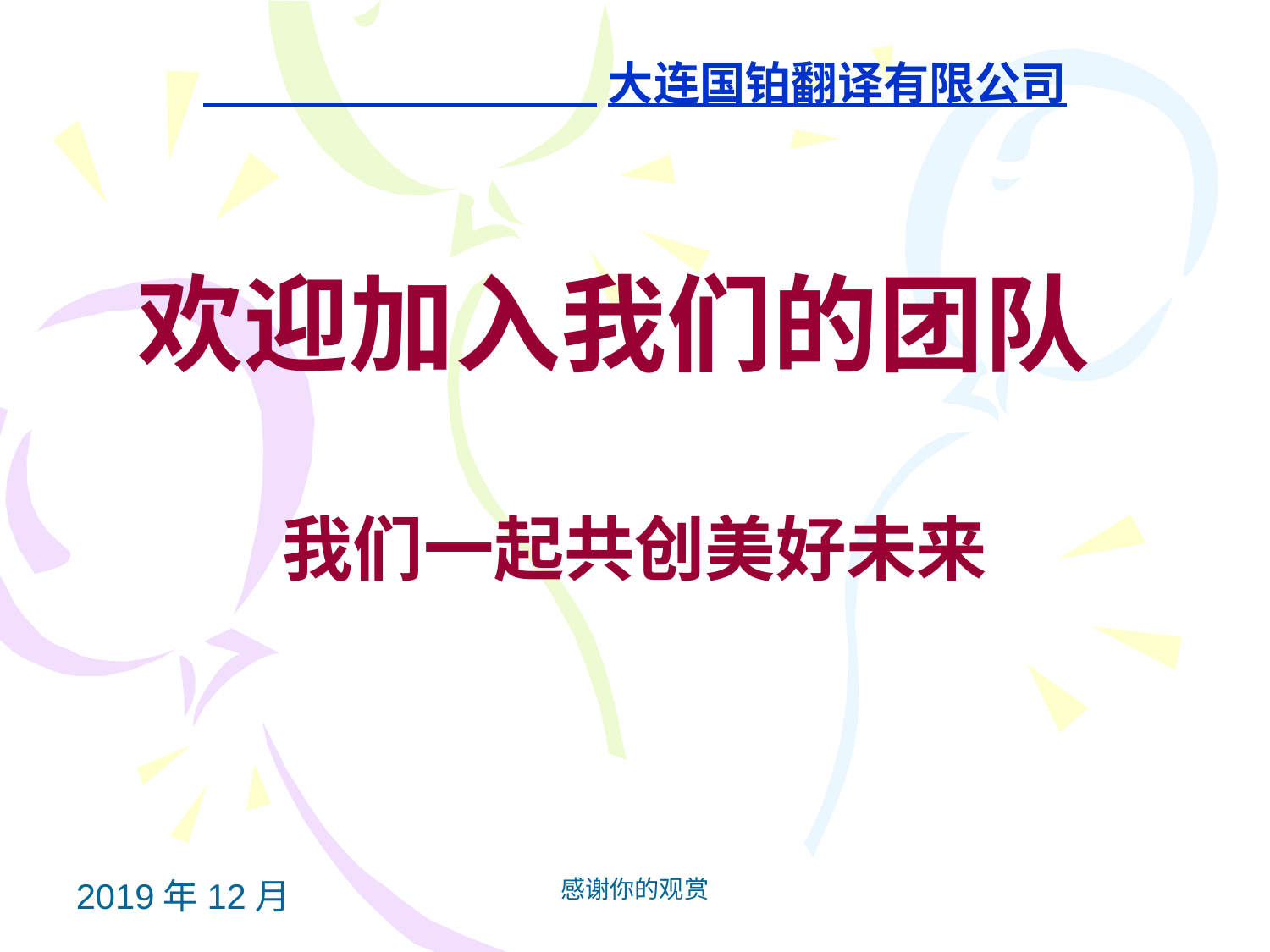

# 大连国铂翻译有限公司
欢迎加入我们的团队

我们一起共创美好未来

9
2019年12月
感谢你的观赏